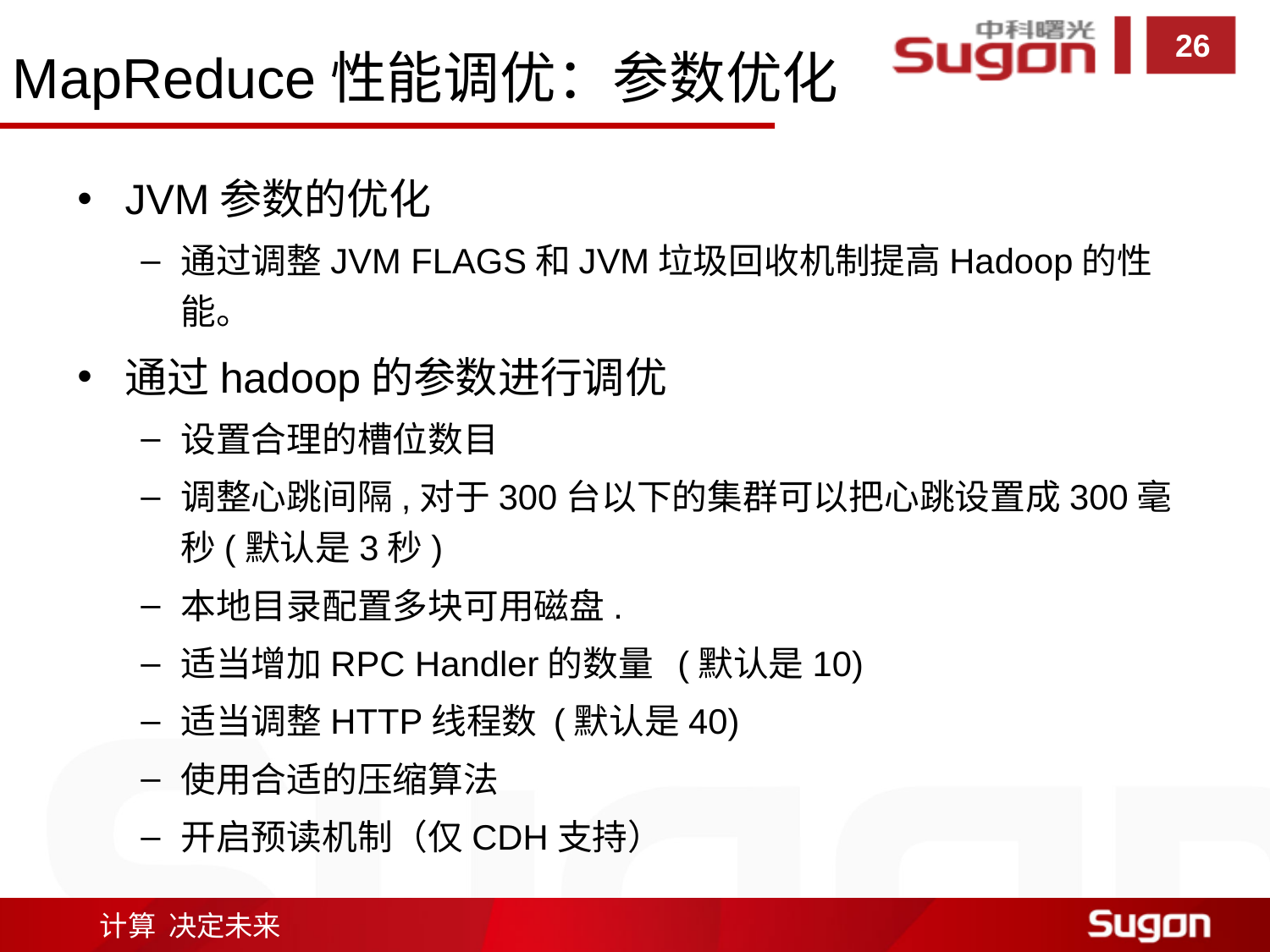

MapReduce性能调优：参数优化
JVM参数的优化
通过调整JVM FLAGS和JVM垃圾回收机制提高Hadoop的性能。
通过hadoop的参数进行调优
设置合理的槽位数目
调整心跳间隔,对于300台以下的集群可以把心跳设置成300毫秒(默认是3秒)
本地目录配置多块可用磁盘.
适当增加RPC Handler的数量  (默认是10)
适当调整HTTP线程数 (默认是40)
使用合适的压缩算法
开启预读机制（仅CDH支持）